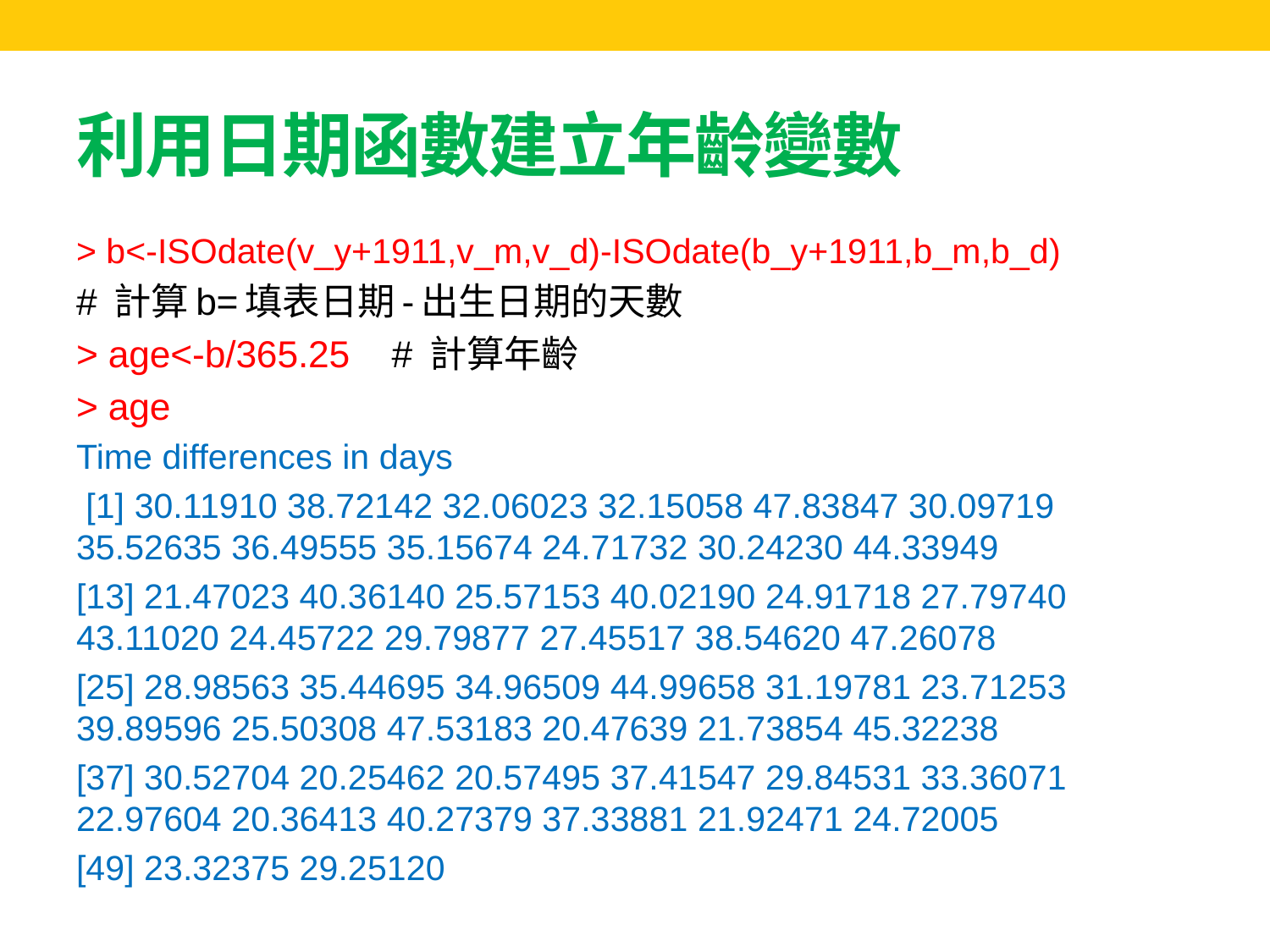

# 利用日期函數建立年齡變數
> b<-ISOdate(v_y+1911,v_m,v_d)-ISOdate(b_y+1911,b_m,b_d)
# 計算b=填表日期-出生日期的天數
> age<-b/365.25    # 計算年齡
> age
Time differences in days
 [1] 30.11910 38.72142 32.06023 32.15058 47.83847 30.09719 35.52635 36.49555 35.15674 24.71732 30.24230 44.33949
[13] 21.47023 40.36140 25.57153 40.02190 24.91718 27.79740 43.11020 24.45722 29.79877 27.45517 38.54620 47.26078
[25] 28.98563 35.44695 34.96509 44.99658 31.19781 23.71253 39.89596 25.50308 47.53183 20.47639 21.73854 45.32238
[37] 30.52704 20.25462 20.57495 37.41547 29.84531 33.36071 22.97604 20.36413 40.27379 37.33881 21.92471 24.72005
[49] 23.32375 29.25120